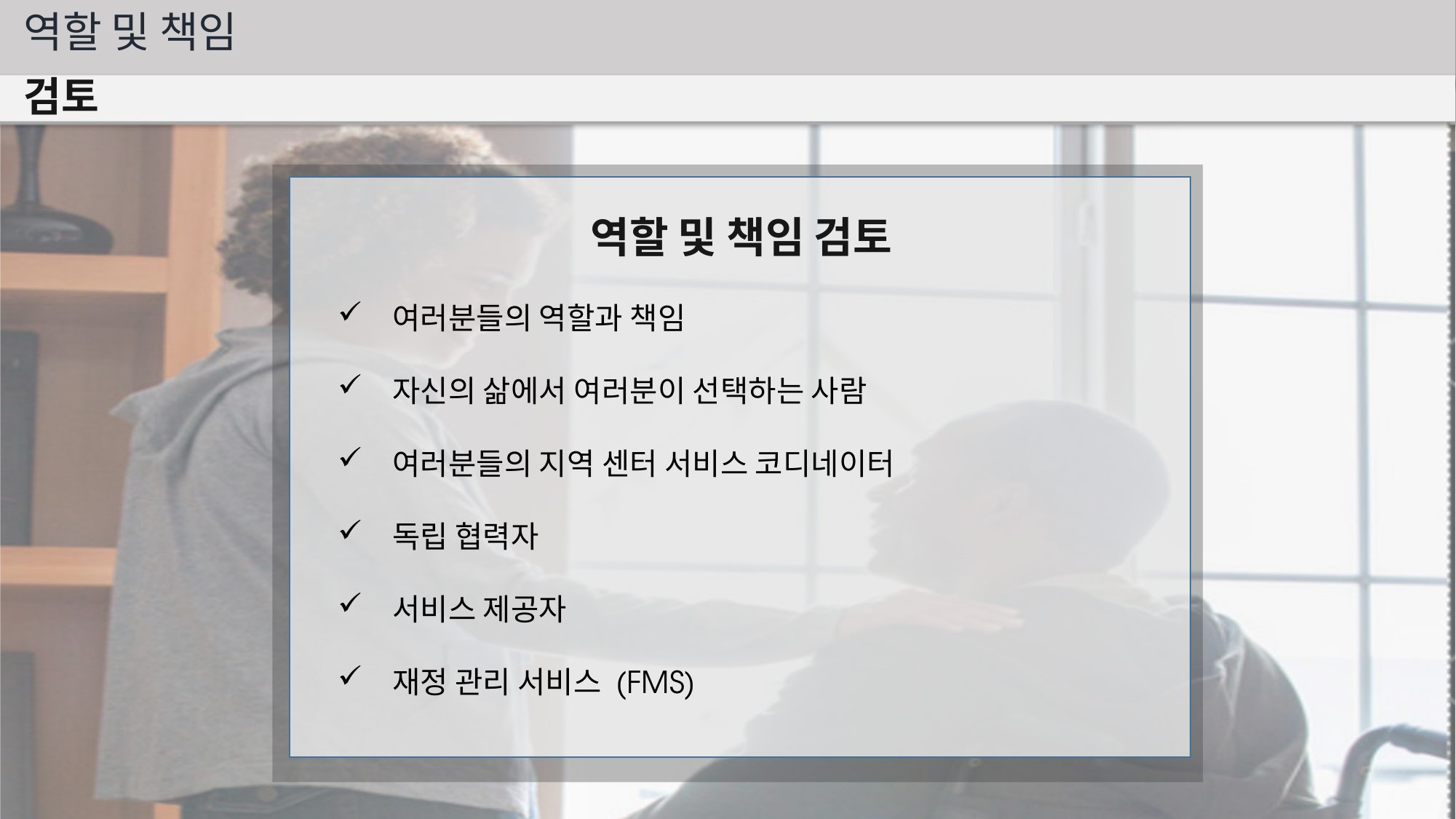

역할 및 책임
검토

역할 및 책임 검토
여러분들의 역할과 책임

자신의 삶에서 여러분이 선택하는 사람

여러분들의 지역 센터 서비스 코디네이터

독립 협력자

서비스 제공자

재정 관리 서비스 (FMS)